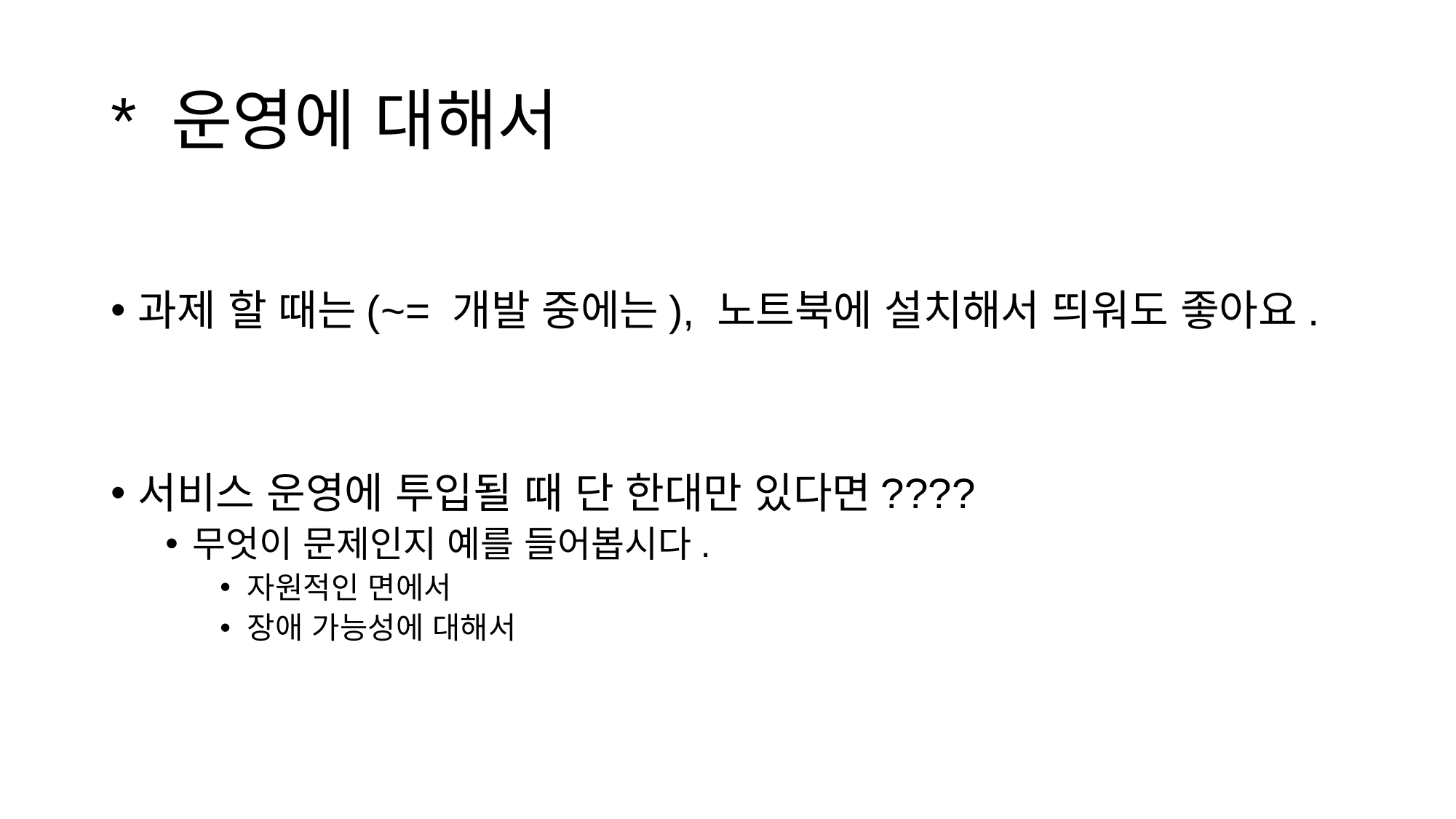

# * 운영에 대해서

과제 할 때는(~= 개발 중에는), 노트북에 설치해서 띄워도 좋아요.

서비스 운영에 투입될 때 단 한대만 있다면????
무엇이 문제인지 예를 들어봅시다.
자원적인 면에서
장애 가능성에 대해서